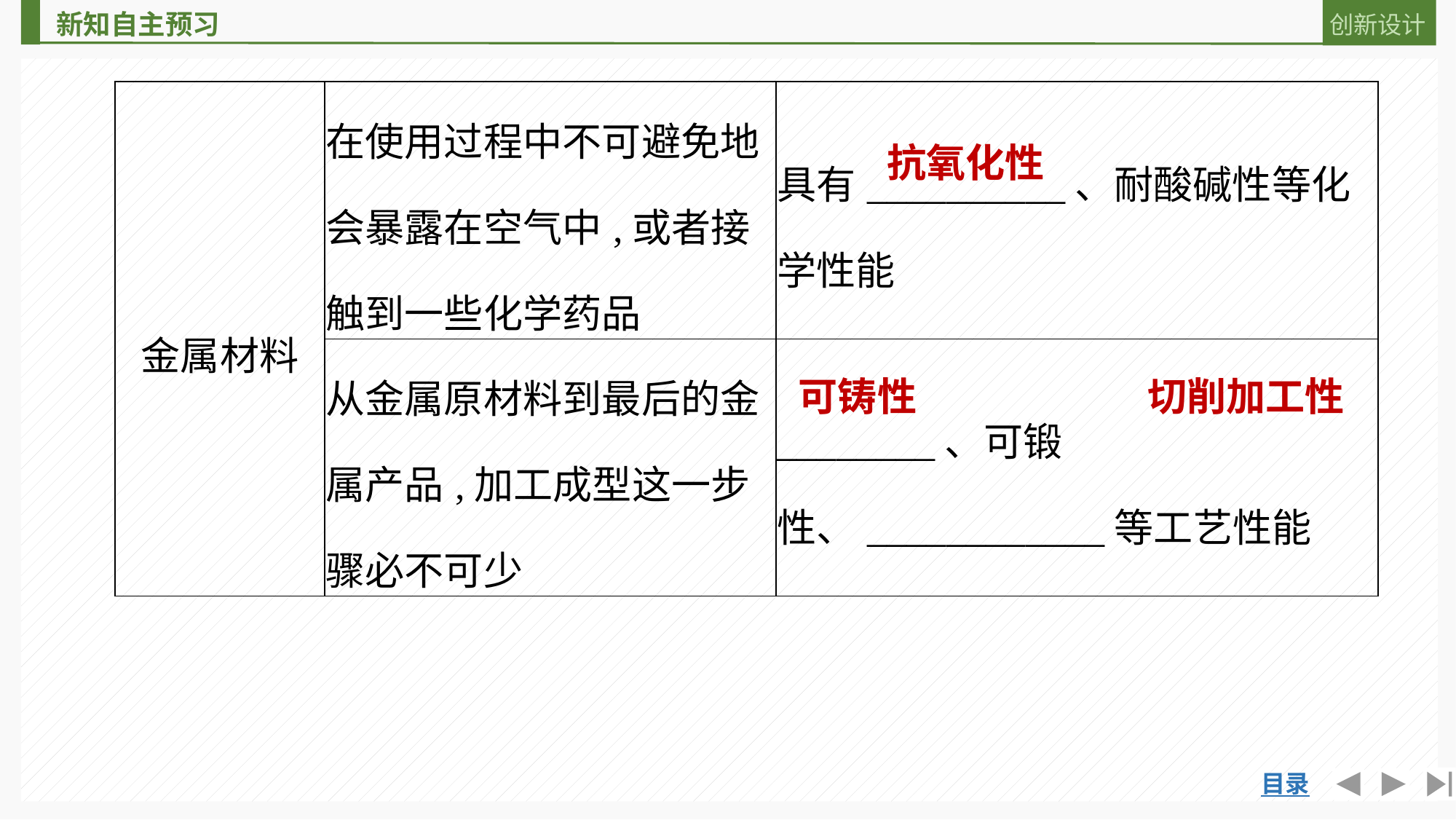

| 金属材料 | 在使用过程中不可避免地会暴露在空气中,或者接触到一些化学药品 | 具有\_\_\_\_\_\_\_\_\_\_、耐酸碱性等化学性能 |
| --- | --- | --- |
|  | 从金属原材料到最后的金属产品,加工成型这一步骤必不可少 | \_\_\_\_\_\_\_\_、可锻性、\_\_\_\_\_\_\_\_\_\_\_\_等工艺性能 |
抗氧化性
可铸性
切削加工性